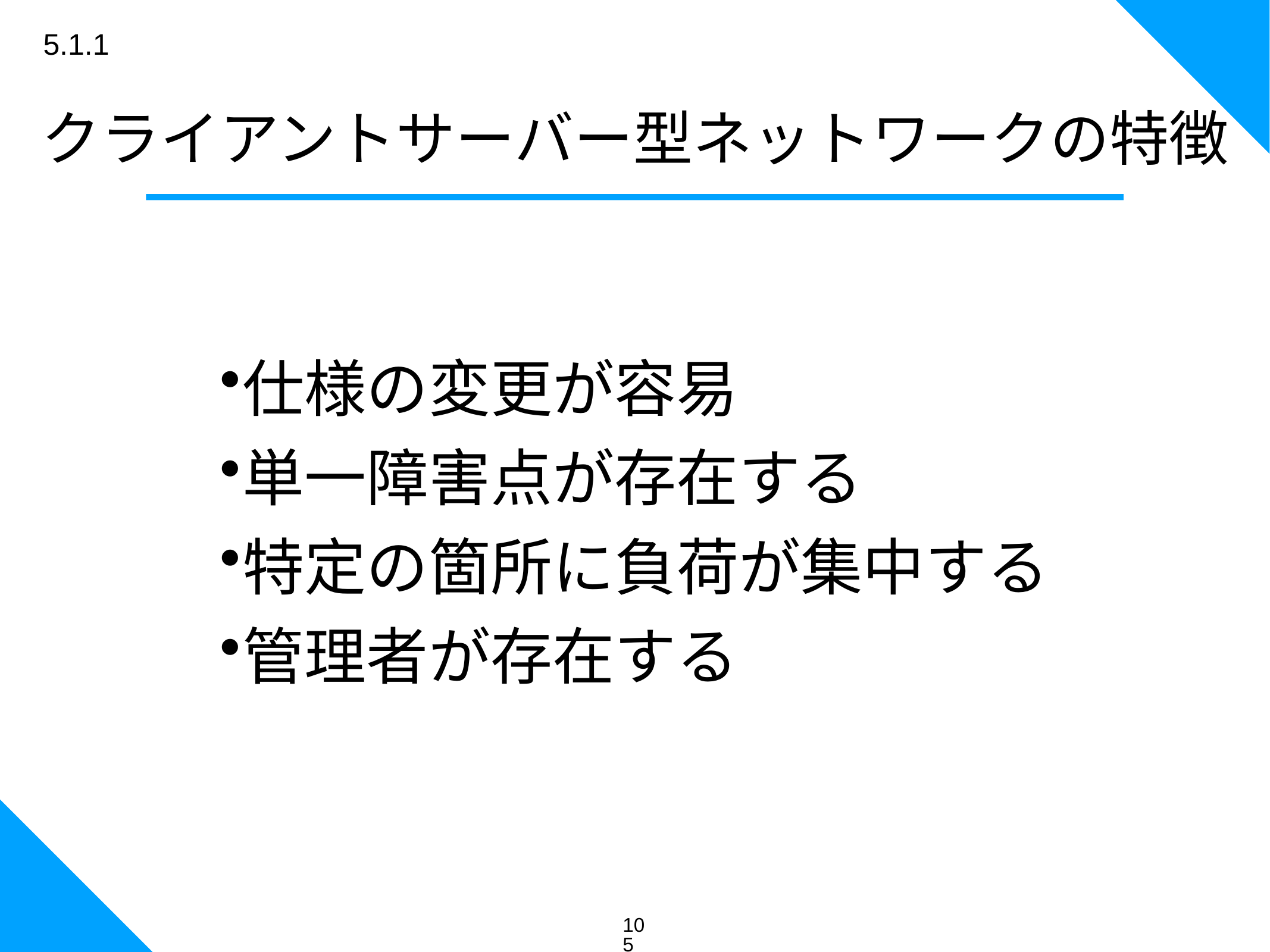

5.1.1
クライアントサーバー型ネットワークの特徴
仕様の変更が容易
単一障害点が存在する
特定の箇所に負荷が集中する
管理者が存在する
105